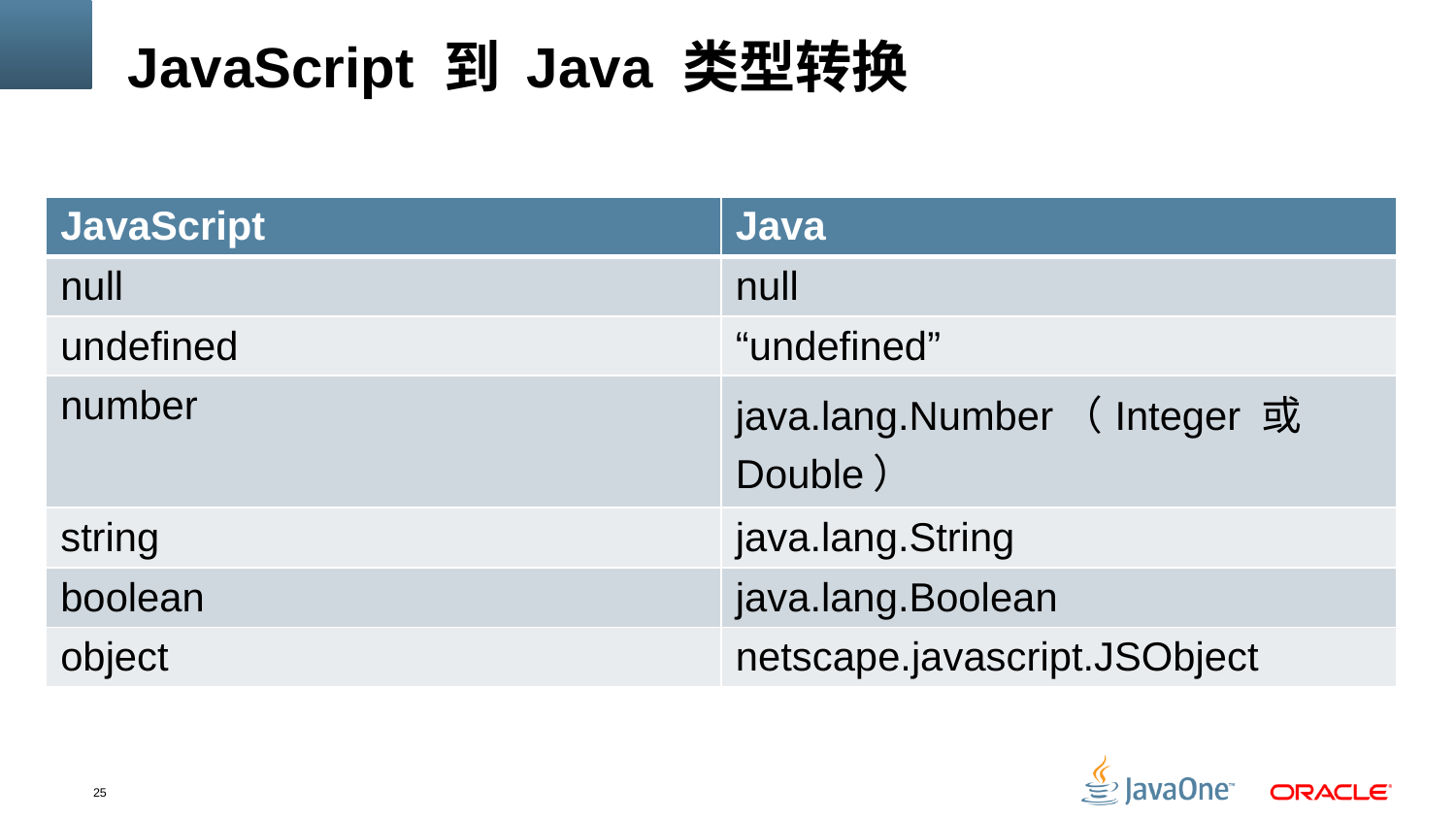

# JavaScript 到 Java 类型转换

| JavaScript | Java |
| --- | --- |
| null | null |
| undefined | “undefined” |
| number | java.lang.Number（Integer 或 Double） |
| string | java.lang.String |
| boolean | java.lang.Boolean |
| object | netscape.javascript.JSObject |